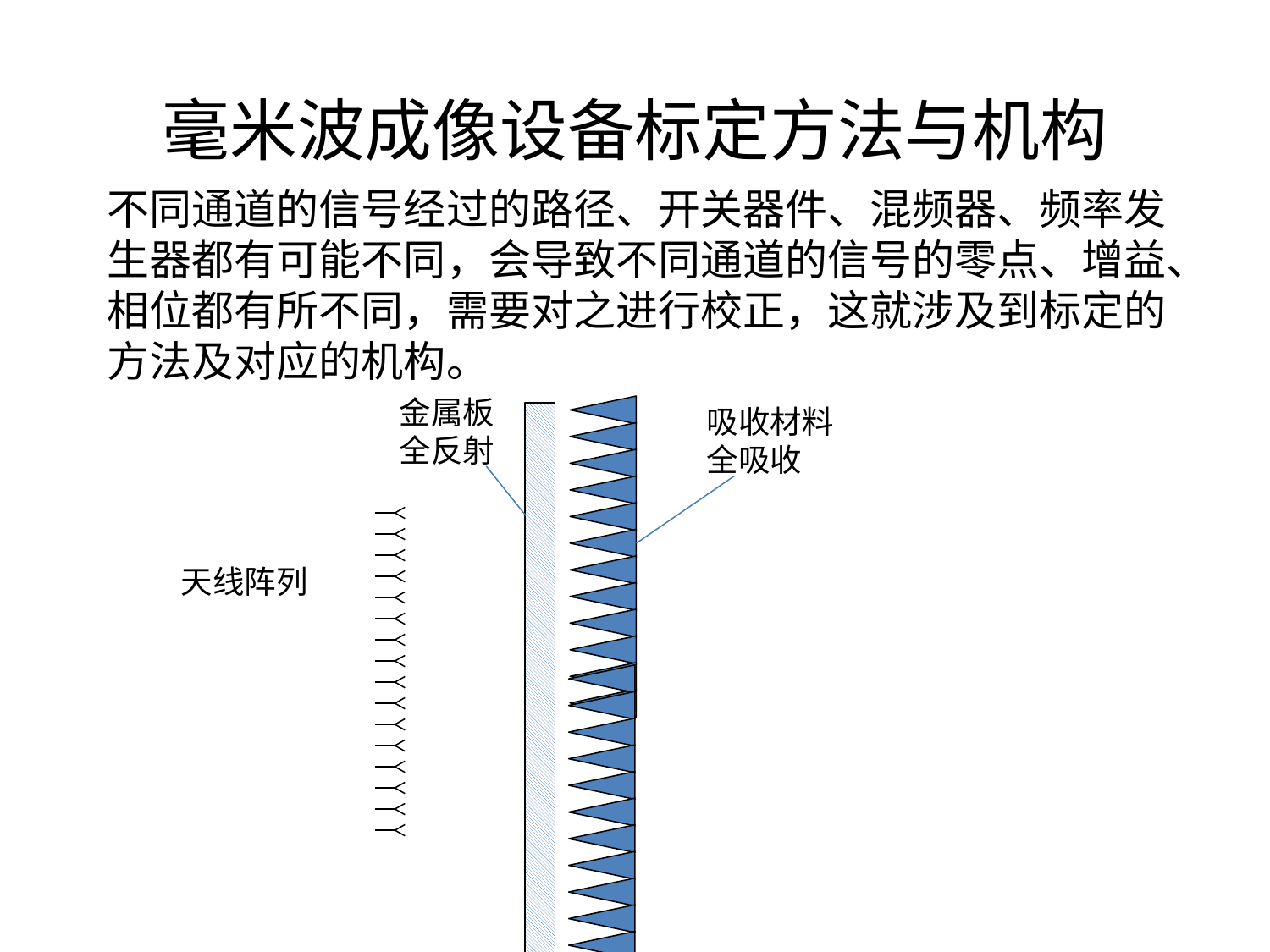

# 毫米波成像设备标定方法与机构
不同通道的信号经过的路径、开关器件、混频器、频率发生器都有可能不同，会导致不同通道的信号的零点、增益、相位都有所不同，需要对之进行校正，这就涉及到标定的方法及对应的机构。

金属板
全反射
吸收材料
全吸收

天线阵列